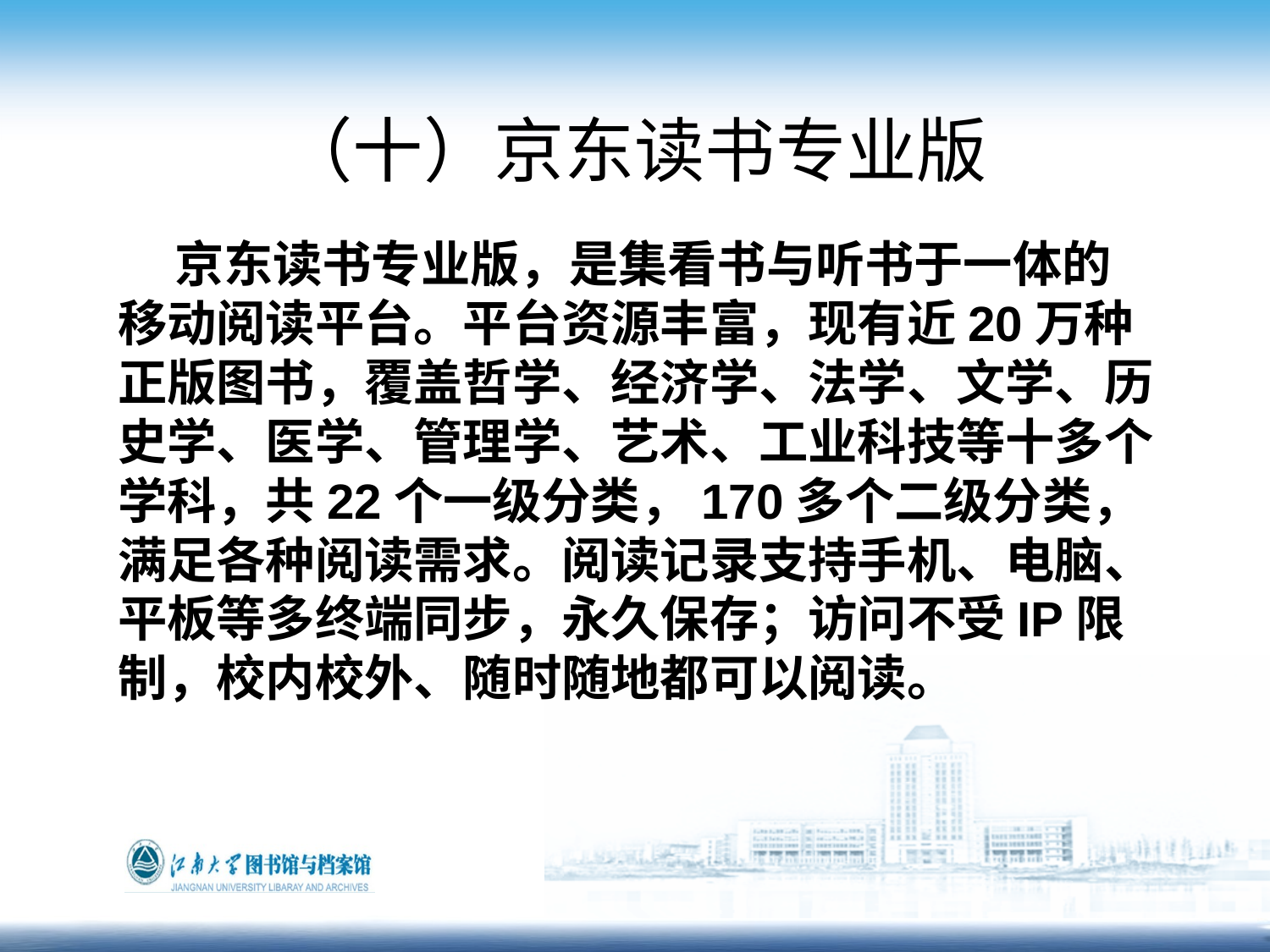

# （十）京东读书专业版
    京东读书专业版，是集看书与听书于一体的移动阅读平台。平台资源丰富，现有近20万种正版图书，覆盖哲学、经济学、法学、文学、历史学、医学、管理学、艺术、工业科技等十多个学科，共22个一级分类，170多个二级分类，满足各种阅读需求。阅读记录支持手机、电脑、平板等多终端同步，永久保存；访问不受IP限制，校内校外、随时随地都可以阅读。